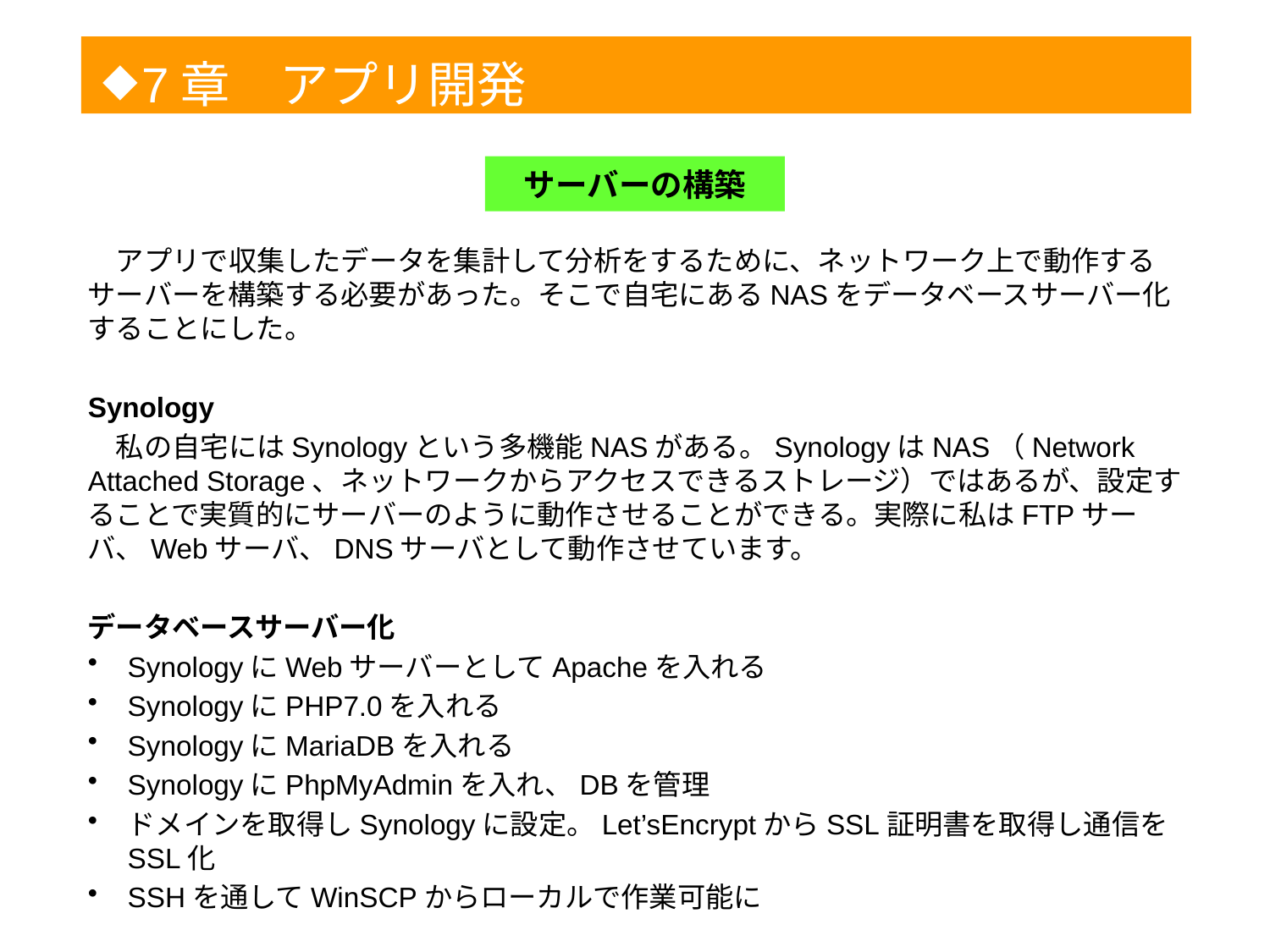

◆
7章　アプリ開発
1
サーバーの構築
　アプリで収集したデータを集計して分析をするために、ネットワーク上で動作するサーバーを構築する必要があった。そこで自宅にあるNASをデータベースサーバー化することにした。

Synology
　私の自宅にはSynologyという多機能NASがある。SynologyはNAS（Network Attached Storage、ネットワークからアクセスできるストレージ）ではあるが、設定することで実質的にサーバーのように動作させることができる。実際に私はFTPサーバ、Webサーバ、DNSサーバとして動作させています。

データベースサーバー化
SynologyにWebサーバーとしてApacheを入れる
SynologyにPHP7.0を入れる
SynologyにMariaDBを入れる
SynologyにPhpMyAdminを入れ、DBを管理
ドメインを取得しSynologyに設定。Let’sEncryptからSSL証明書を取得し通信をSSL化
SSHを通してWinSCPからローカルで作業可能に